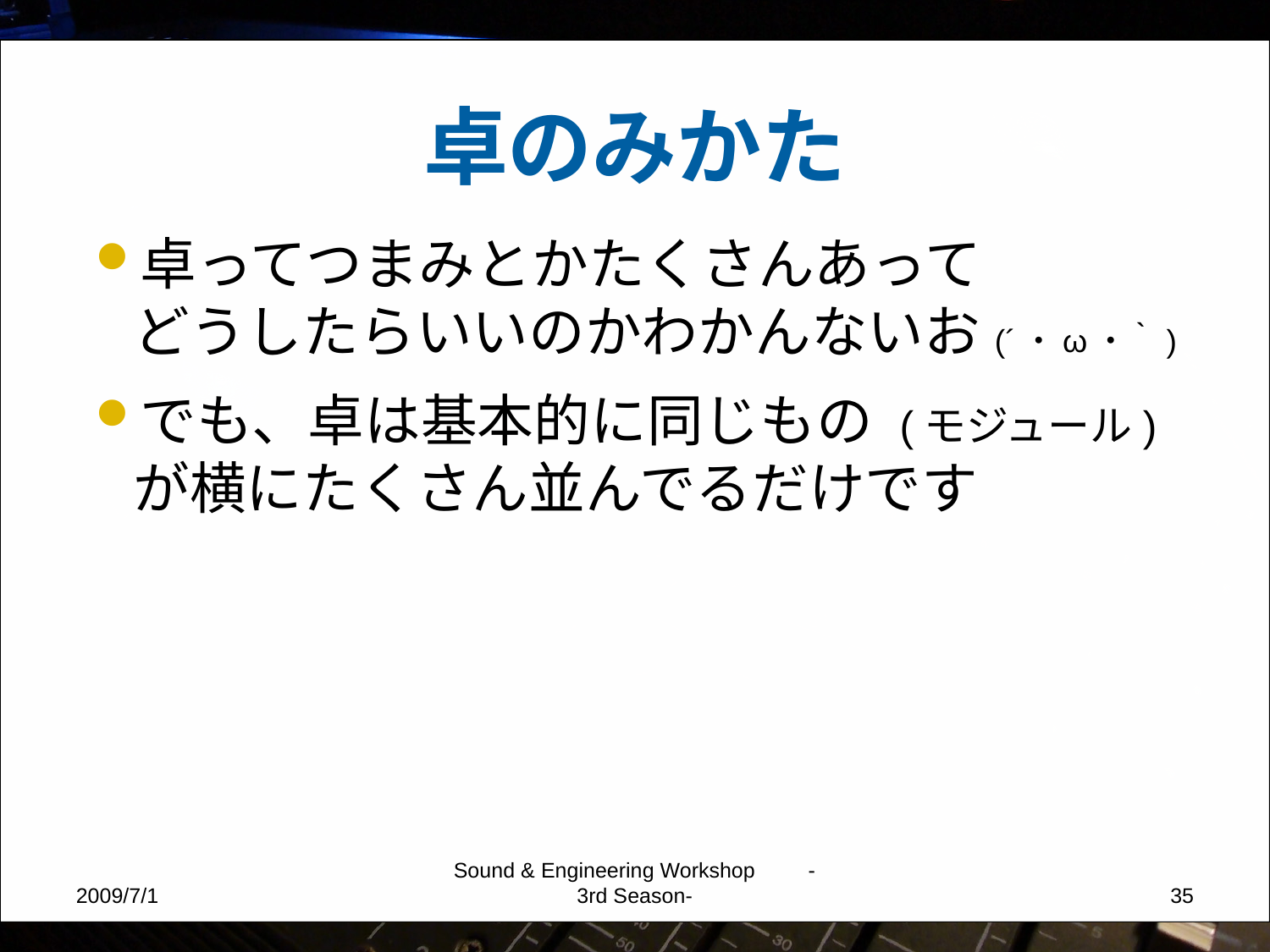

# 卓のみかた
卓ってつまみとかたくさんあって
どうしたらいいのかわかんないお(´・ω・｀)
でも、卓は基本的に同じもの (モジュール)
が横にたくさん並んでるだけです

2009/7/1
Sound & Engineering Workshop         -3rd Season-
35